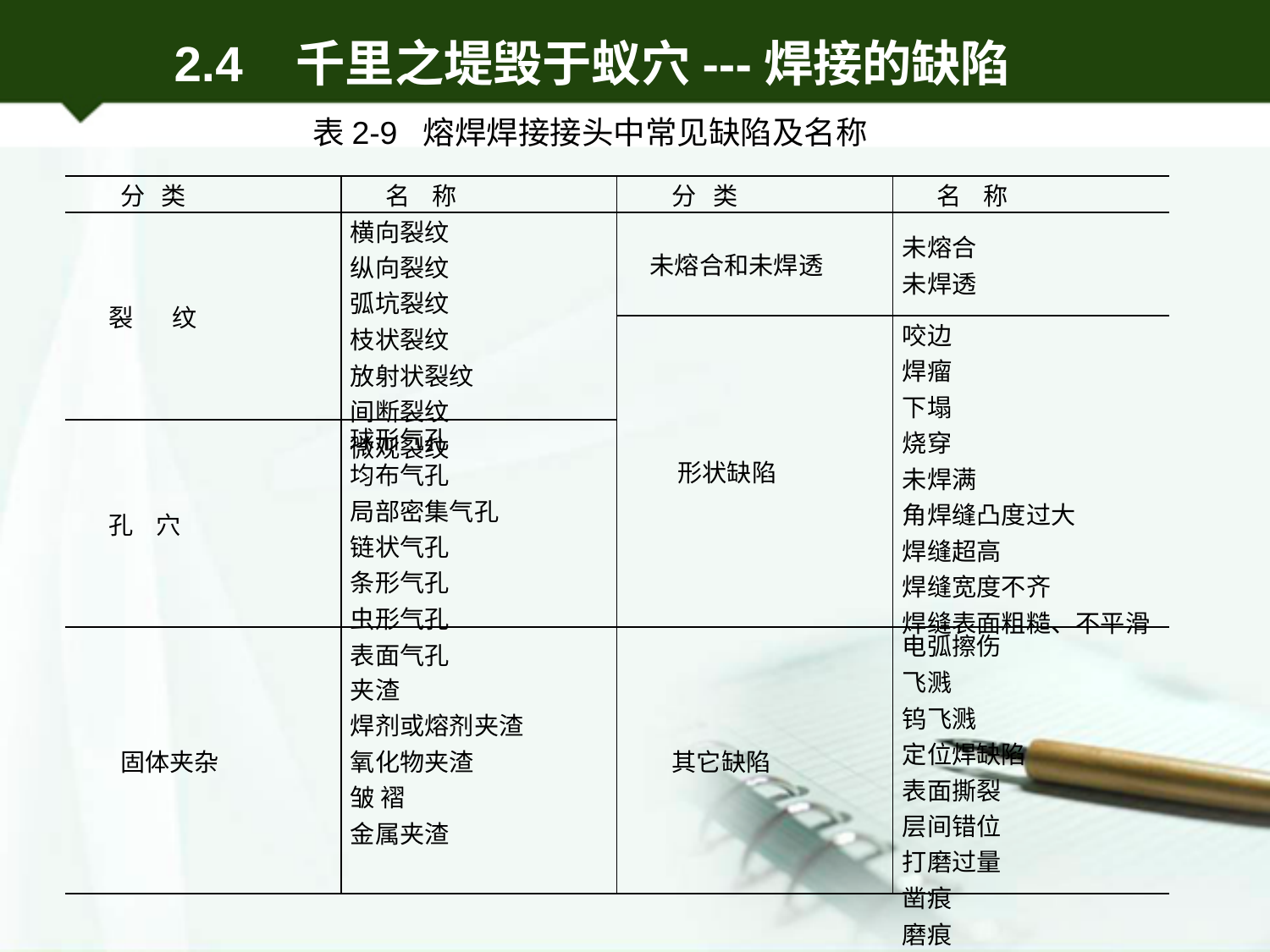

2.4   千里之堤毁于蚁穴---焊接的缺陷
表2-9  熔焊焊接接头中常见缺陷及名称
| 分 类 | 名 称 | 分 类 | 名 称 |  |
| --- | --- | --- | --- | --- |
| 裂 纹 | 横向裂纹 纵向裂纹 弧坑裂纹 枝状裂纹 放射状裂纹 间断裂纹 微观裂纹 | 未熔合和未焊透 | 未熔合 未焊透 |  |
|  |  | 形状缺陷 | 咬边 焊瘤 下塌 烧穿 未焊满 角焊缝凸度过大 焊缝超高 焊缝宽度不齐 焊缝表面粗糙、不平滑 |  |
| 孔 穴 | 球形气孔 均布气孔 局部密集气孔 链状气孔 条形气孔 虫形气孔 表面气孔 |  |  |  |
| 固体夹杂 | 夹渣 焊剂或熔剂夹渣 氧化物夹渣 皱 褶 金属夹渣 | 其它缺陷 | 电弧擦伤 飞溅 钨飞溅 定位焊缺陷 表面撕裂 层间错位 打磨过量 凿痕 磨痕 |  |